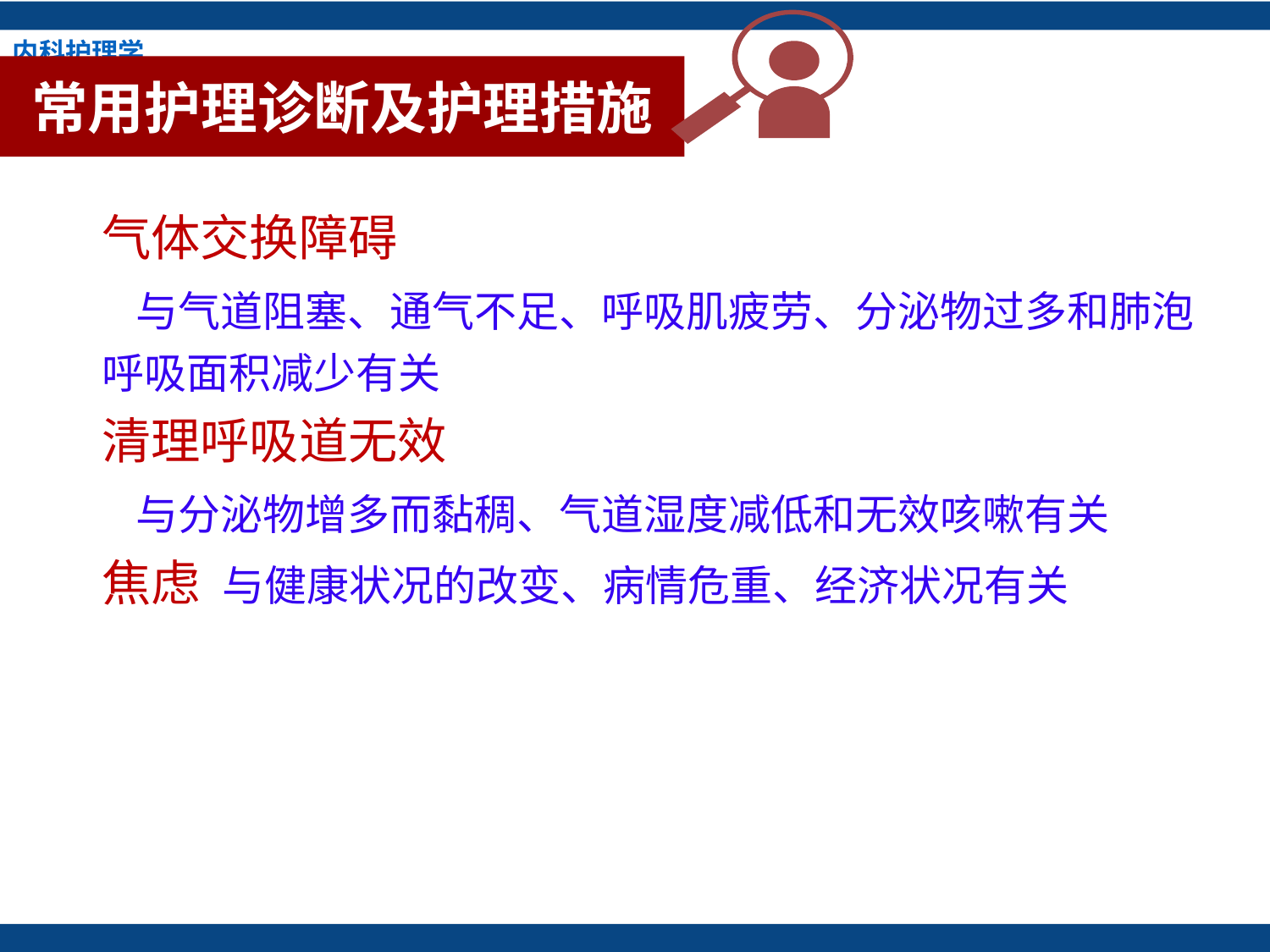

常用护理诊断及护理措施
气体交换障碍
  与气道阻塞、通气不足、呼吸肌疲劳、分泌物过多和肺泡呼吸面积减少有关
清理呼吸道无效
  与分泌物增多而黏稠、气道湿度减低和无效咳嗽有关
焦虑  与健康状况的改变、病情危重、经济状况有关